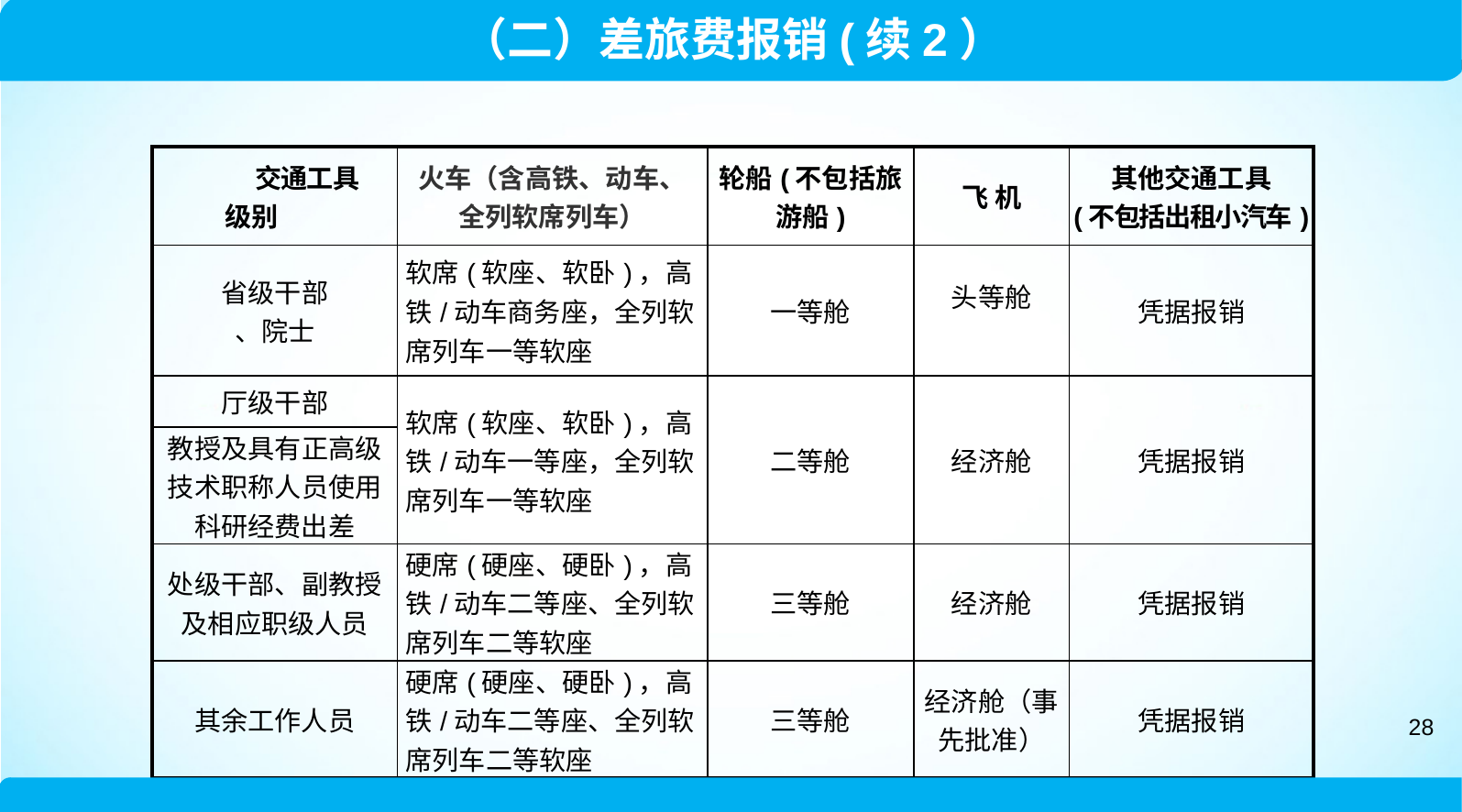

（二）差旅费报销(续2）
| 交通工具 级别 | 火车（含高铁、动车、全列软席列车） | 轮船(不包括旅游船) | 飞 机 | 其他交通工具 (不包括出租小汽车) |
| --- | --- | --- | --- | --- |
| 省级干部 、院士 | 软席(软座、软卧)，高铁/动车商务座，全列软席列车一等软座 | 一等舱 | 头等舱 | 凭据报销 |
| 厅级干部 | 软席(软座、软卧)，高铁/动车一等座，全列软席列车一等软座 | 二等舱 | 经济舱 | 凭据报销 |
| 教授及具有正高级技术职称人员使用科研经费出差 |  |  |  |  |
| 处级干部、副教授及相应职级人员 | 硬席(硬座、硬卧)，高铁/动车二等座、全列软席列车二等软座 | 三等舱 | 经济舱 | 凭据报销 |
| 其余工作人员 | 硬席(硬座、硬卧)，高铁/动车二等座、全列软席列车二等软座 | 三等舱 | 经济舱（事先批准） | 凭据报销 |
28